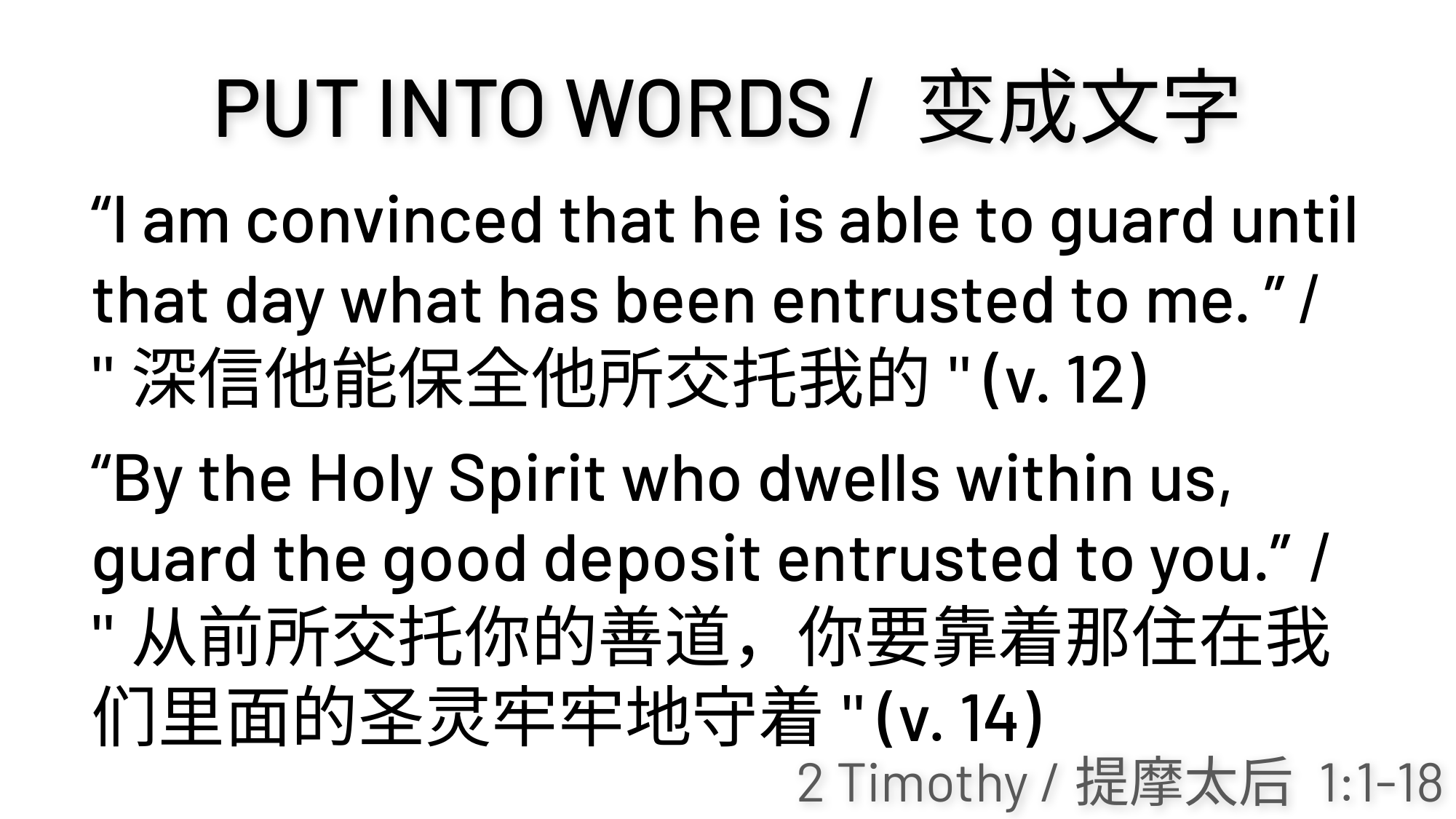

PUT INTO WORDS / 变成文字
“I am convinced that he is able to guard until that day what has been entrusted to me. ” /  "深信他能保全他所交托我的" (v. 12)
“By the Holy Spirit who dwells within us, guard the good deposit entrusted to you.” /    "从前所交托你的善道，你要靠着那住在我们里面的圣灵牢牢地守着" (v. 14)
2 Timothy /提摩太后 1:1-18